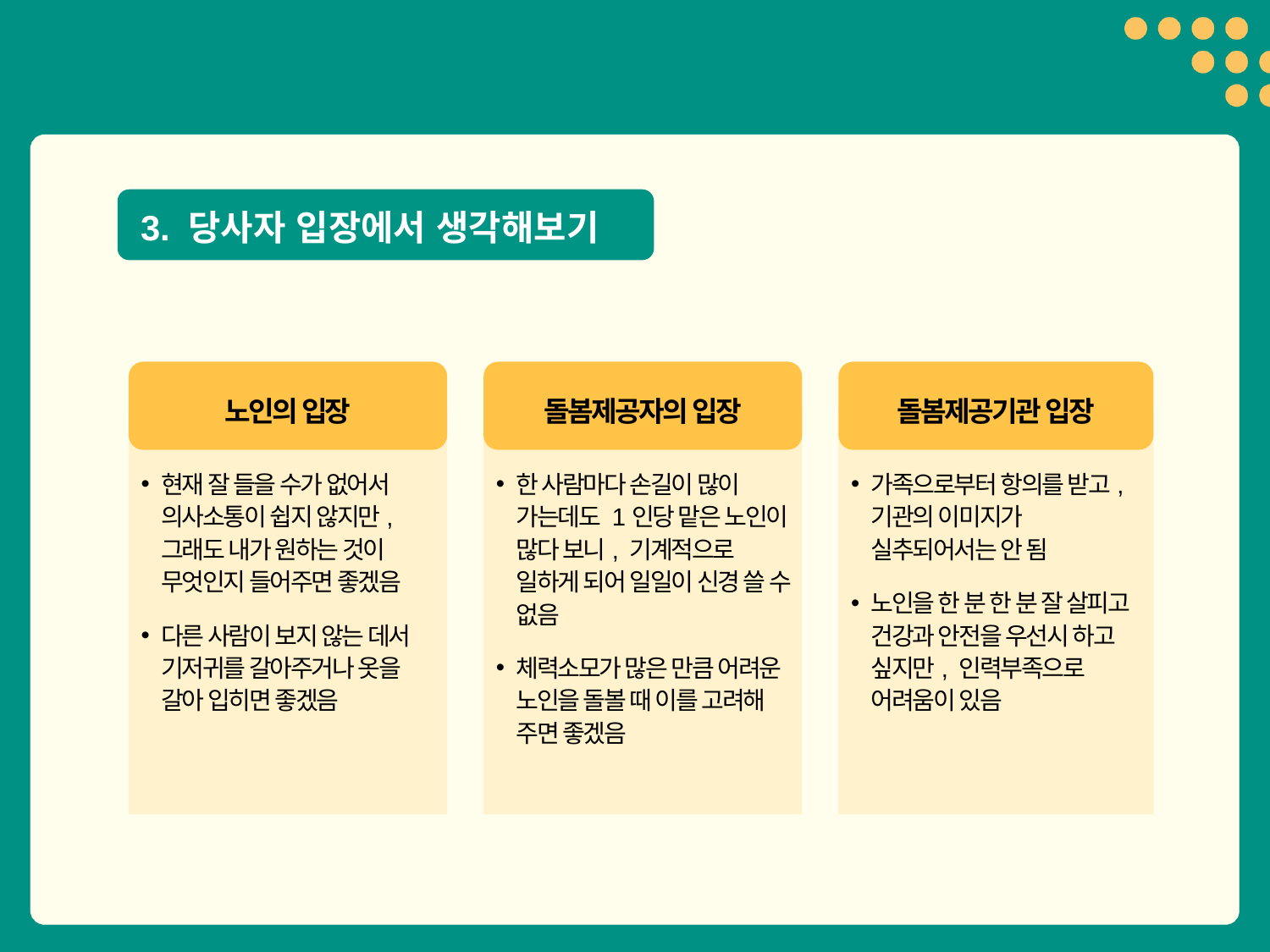

3. 당사자 입장에서 생각해보기
노인의 입장
돌봄제공자의 입장
돌봄제공기관 입장

현재 잘 들을 수가 없어서 의사소통이 쉽지 않지만, 그래도 내가 원하는 것이 무엇인지 들어주면 좋겠음
다른 사람이 보지 않는 데서 기저귀를 갈아주거나 옷을 갈아 입히면 좋겠음

한 사람마다 손길이 많이 가는데도 1인당 맡은 노인이 많다 보니, 기계적으로 일하게 되어 일일이 신경 쓸 수 없음
체력소모가 많은 만큼 어려운 노인을 돌볼 때 이를 고려해 주면 좋겠음

가족으로부터 항의를 받고, 기관의 이미지가 실추되어서는 안 됨
노인을 한 분 한 분 잘 살피고 건강과 안전을 우선시 하고 싶지만, 인력부족으로 어려움이 있음

30